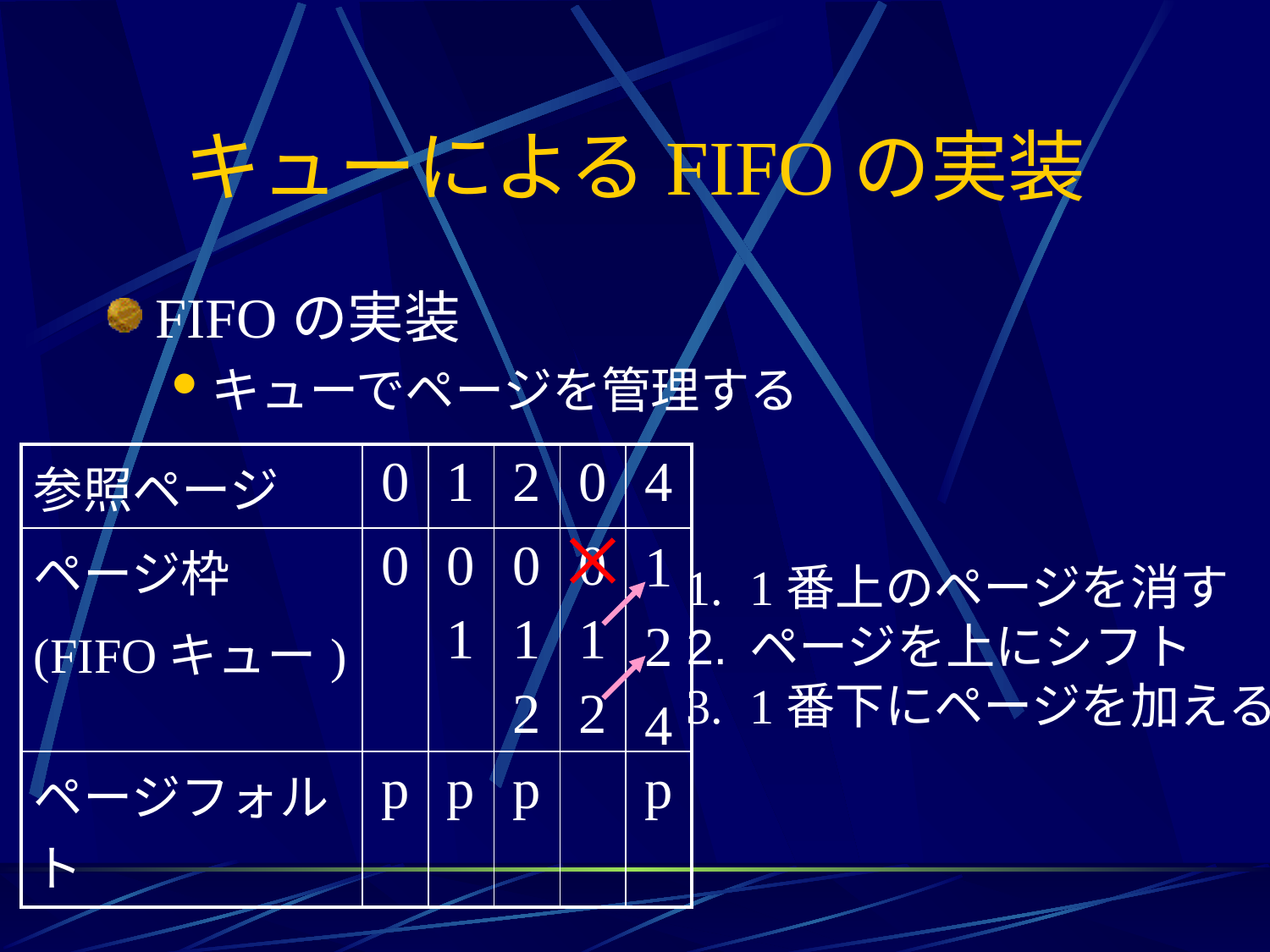

# キューによるFIFOの実装
FIFOの実装
キューでページを管理する
| 参照ページ | 0 | 1 | 2 | 0 | 4 |
| --- | --- | --- | --- | --- | --- |
| ページ枠 (FIFOキュー) | 0 | 0 1 | 0 1 2 | 0 1 2 |  |
| ページフォルト | p | p | p |  | p |
1
2

4

1番上のページを消す
ページを上にシフト
1番下にページを加える